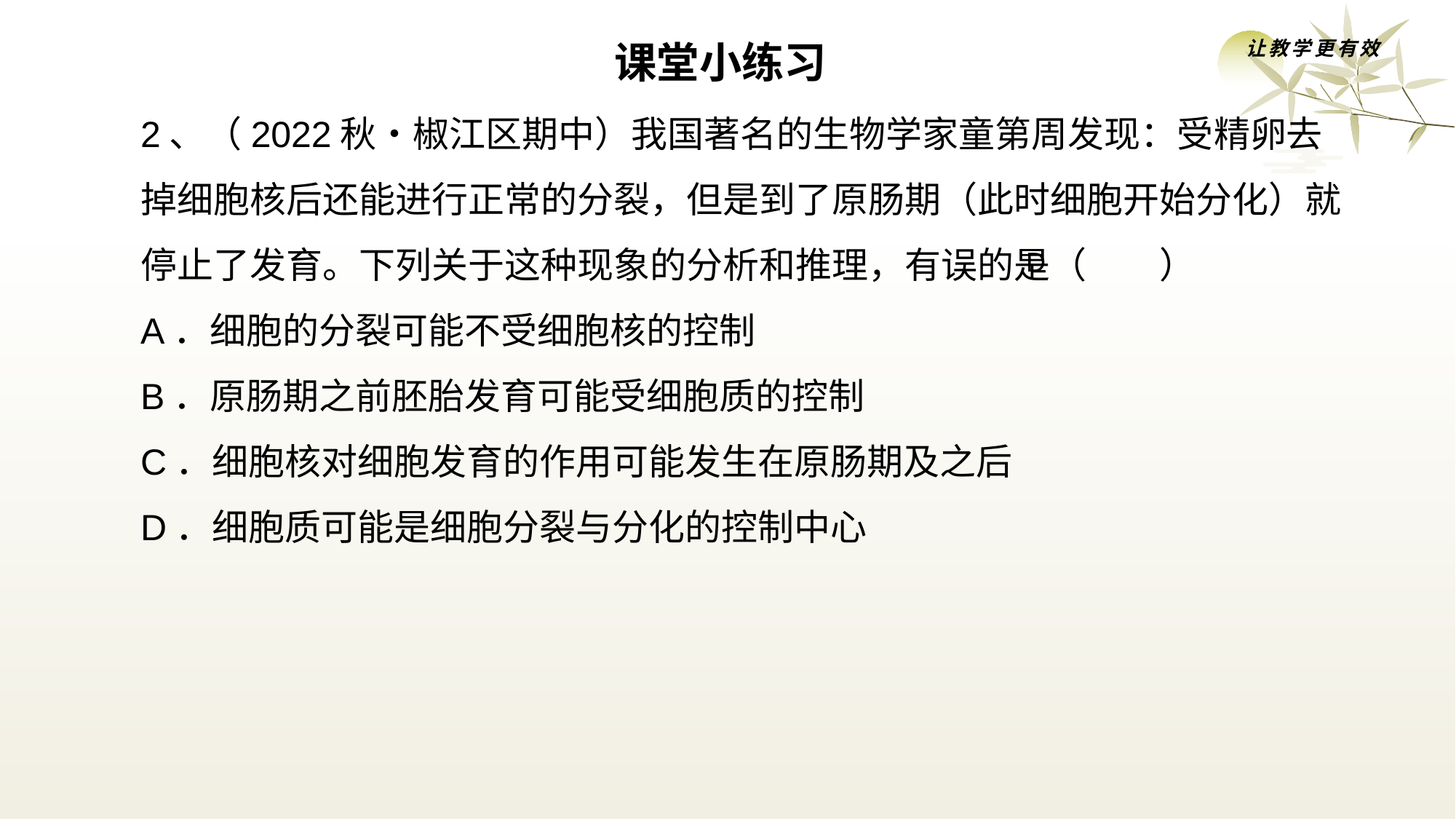

课堂小练习
让教学更有效
2、（2022秋•椒江区期中）我国著名的生物学家童第周发现：受精卵去掉细胞核后还能进行正常的分裂，但是到了原肠期（此时细胞开始分化）就停止了发育。下列关于这种现象的分析和推理，有误的是（　　）
A．细胞的分裂可能不受细胞核的控制
B．原肠期之前胚胎发育可能受细胞质的控制
C．细胞核对细胞发育的作用可能发生在原肠期及之后
D．细胞质可能是细胞分裂与分化的控制中心
D